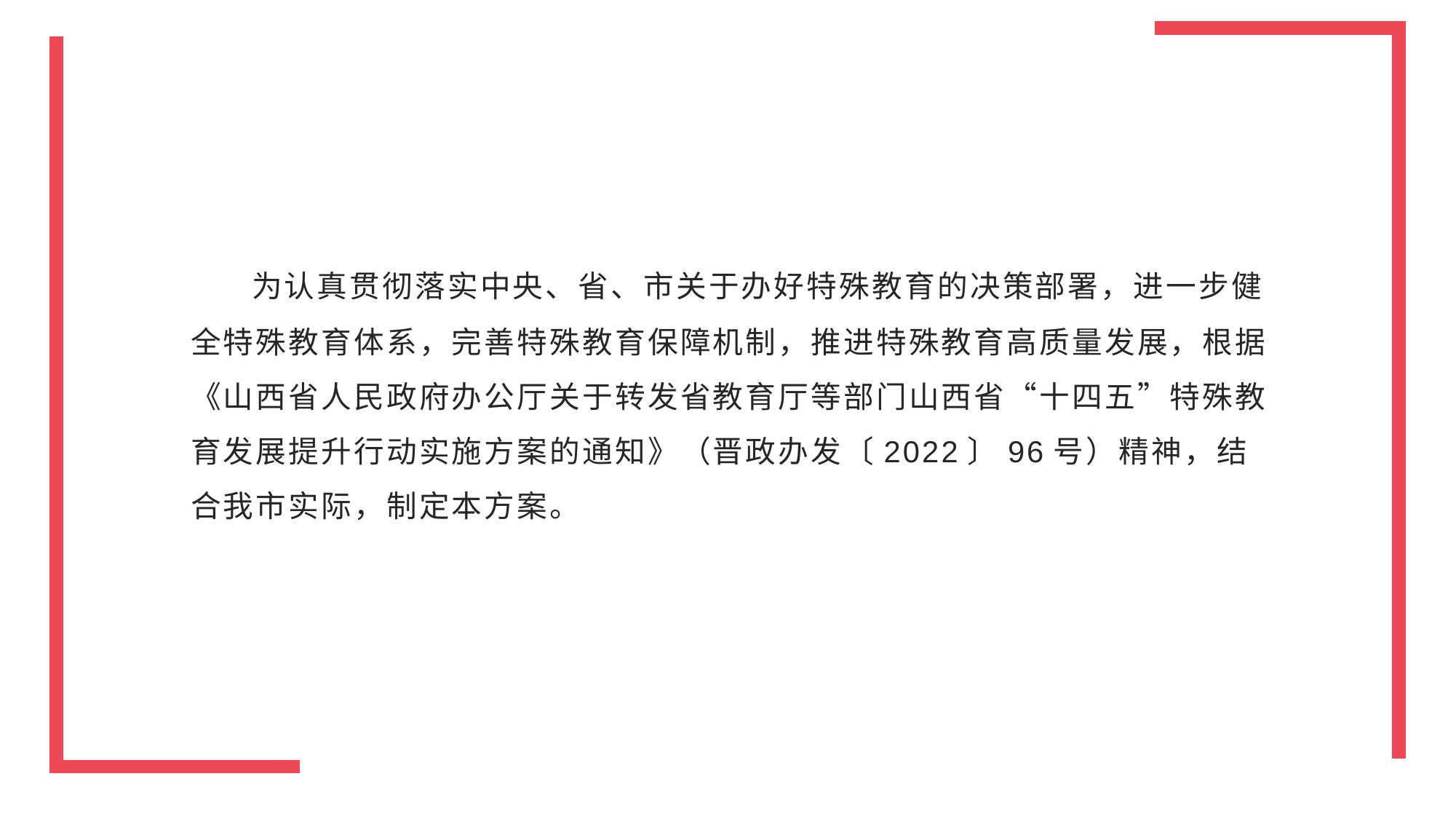

为认真贯彻落实中央、省、市关于办好特殊教育的决策部署，进一步健全特殊教育体系，完善特殊教育保障机制，推进特殊教育高质量发展，根据《山西省人民政府办公厅关于转发省教育厅等部门山西省“十四五”特殊教育发展提升行动实施方案的通知》（晋政办发〔2022〕96号）精神，结合我市实际，制定本方案。